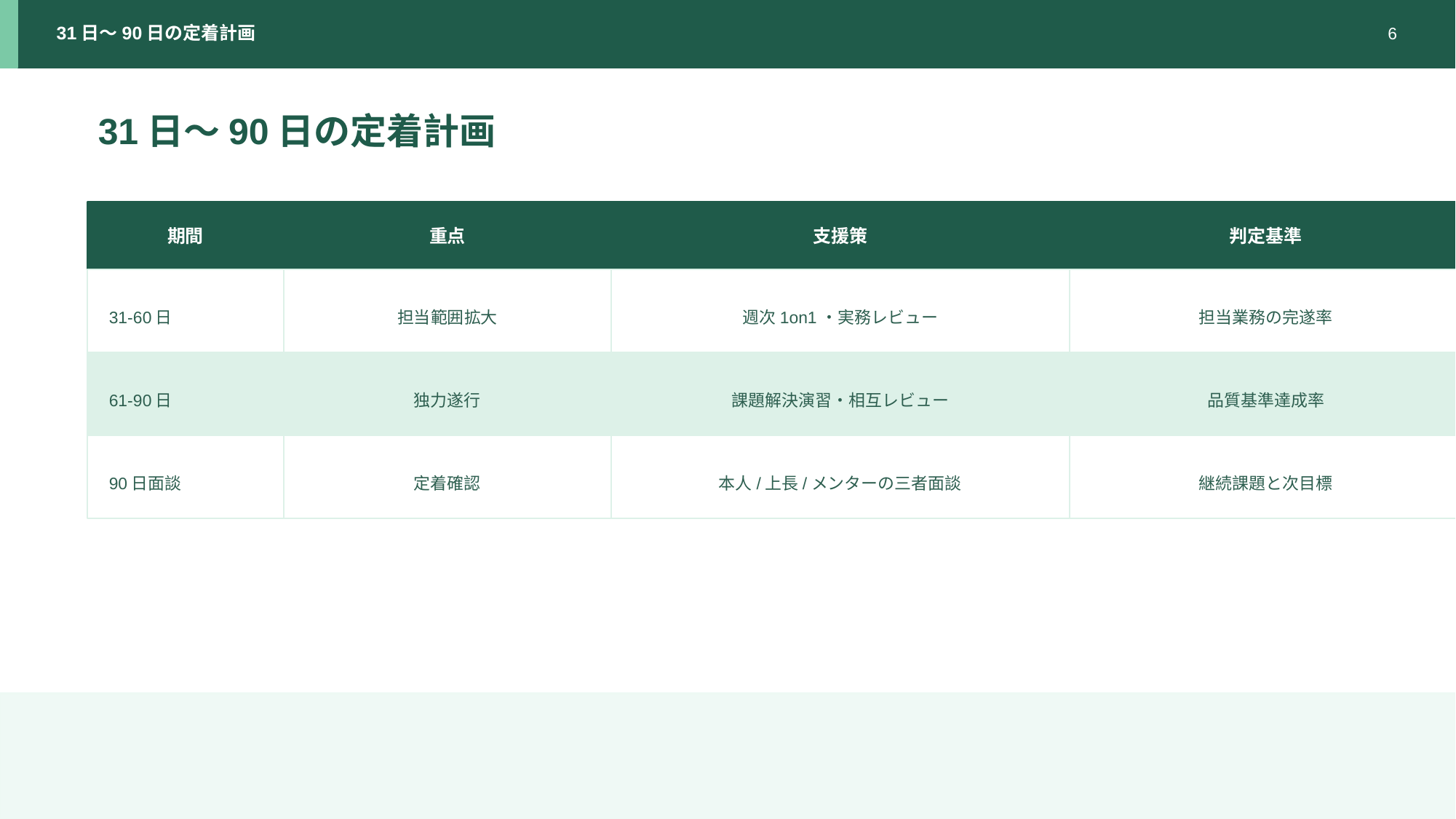

31日〜90日の定着計画
6
31日〜90日の定着計画

期間
重点
支援策
判定基準

31-60日
担当範囲拡大
週次1on1・実務レビュー
担当業務の完遂率

61-90日
独力遂行
課題解決演習・相互レビュー
品質基準達成率

90日面談
定着確認
本人/上長/メンターの三者面談
継続課題と次目標